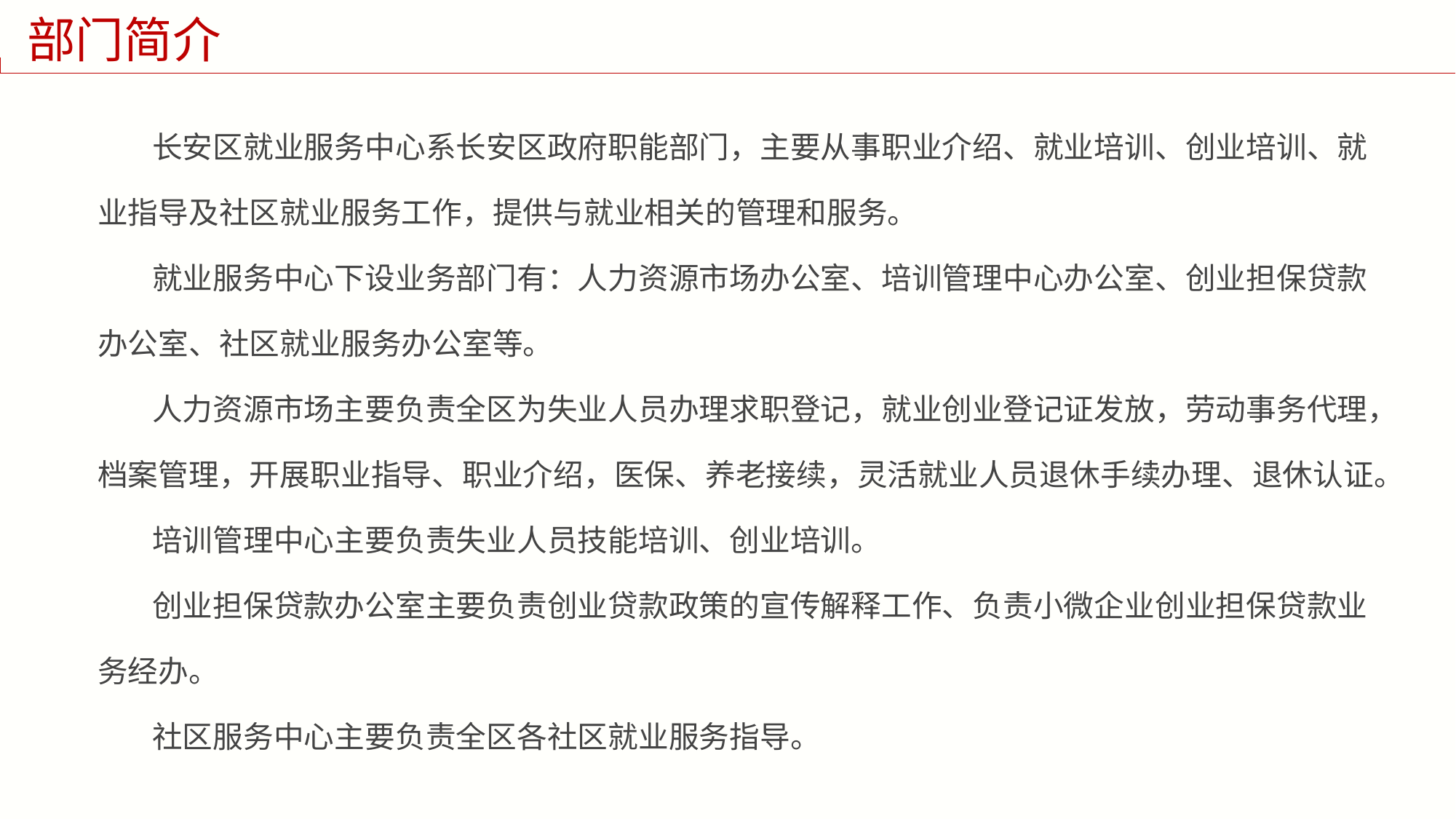

部门简介
长安区就业服务中心系长安区政府职能部门，主要从事职业介绍、就业培训、创业培训、就业指导及社区就业服务工作，提供与就业相关的管理和服务。
就业服务中心下设业务部门有：人力资源市场办公室、培训管理中心办公室、创业担保贷款办公室、社区就业服务办公室等。
人力资源市场主要负责全区为失业人员办理求职登记，就业创业登记证发放，劳动事务代理，档案管理，开展职业指导、职业介绍，医保、养老接续，灵活就业人员退休手续办理、退休认证。
培训管理中心主要负责失业人员技能培训、创业培训。
创业担保贷款办公室主要负责创业贷款政策的宣传解释工作、负责小微企业创业担保贷款业务经办。
社区服务中心主要负责全区各社区就业服务指导。